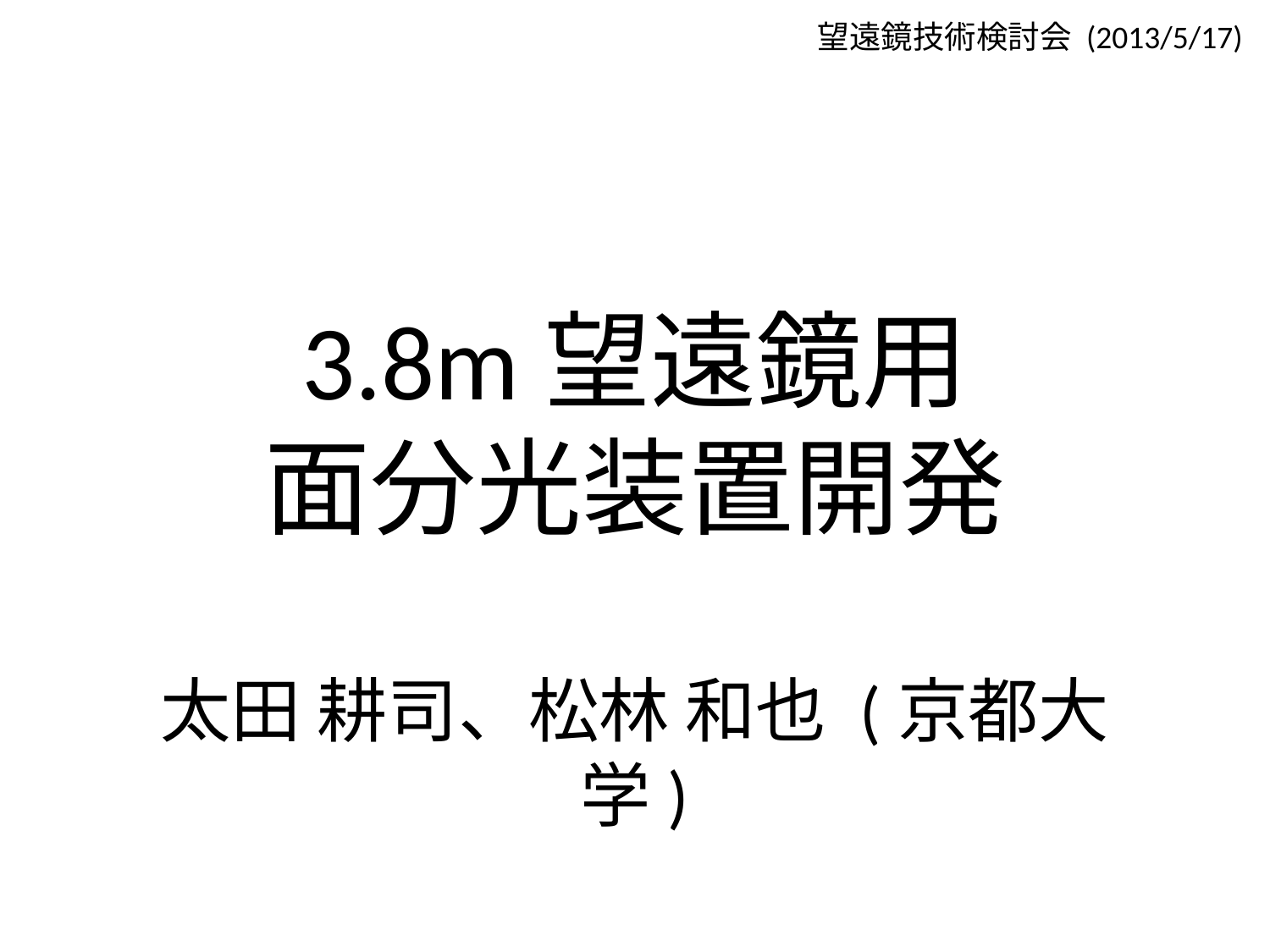

望遠鏡技術検討会 (2013/5/17)
# 3.8m望遠鏡用 面分光装置開発
太田 耕司、松林 和也 (京都大学)